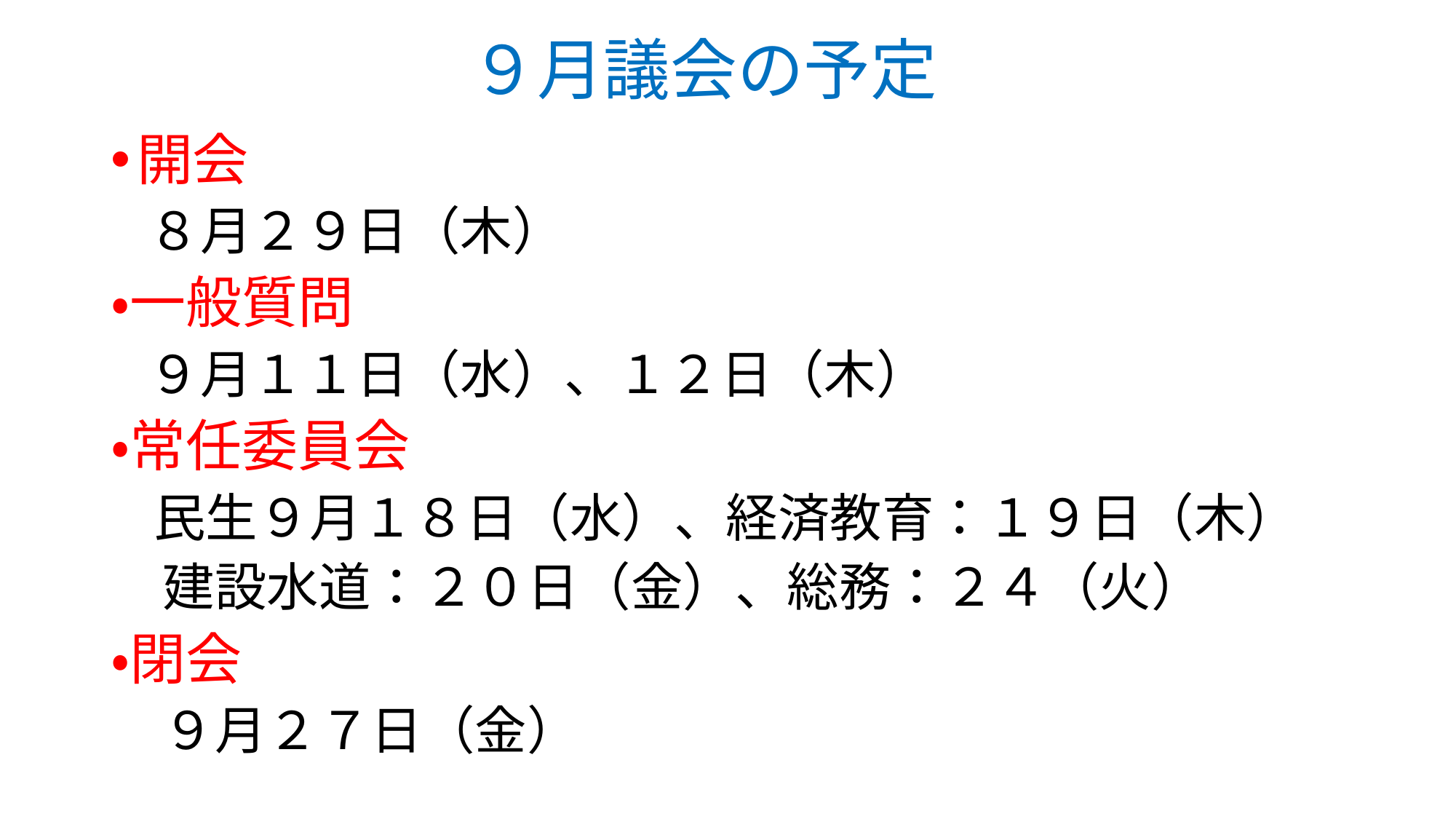

# ９月議会の予定
開会
　８月２９日（木）
・一般質問
　９月１１日（水）、１２日（木）
・常任委員会
　民生９月１８日（水）、経済教育：１９日（木）
　建設水道：２０日（金）、総務：２４（火）
・閉会
　９月２７日（金）